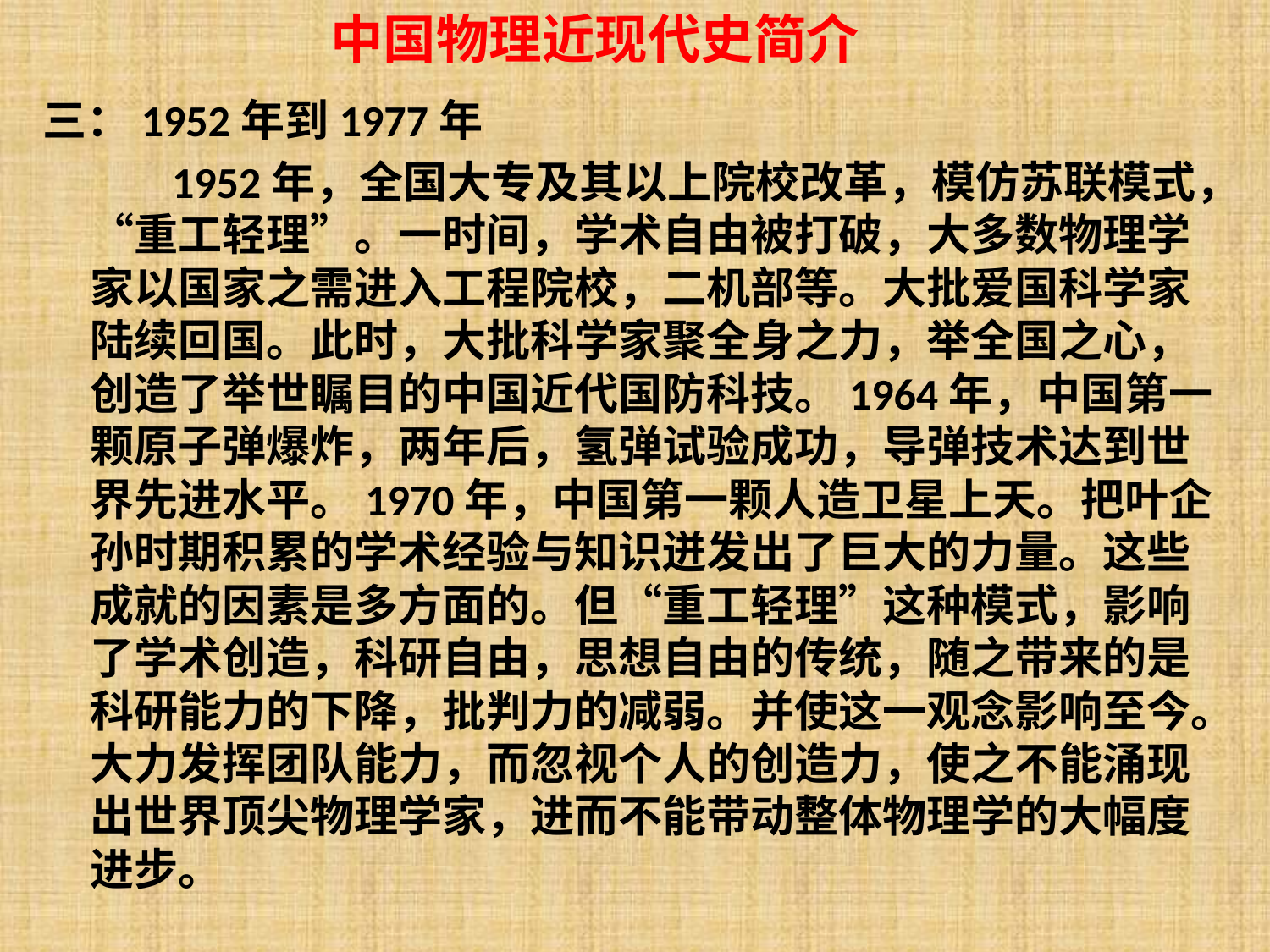

中国物理近现代史简介
三：1952年到1977年
             1952年，全国大专及其以上院校改革，模仿苏联模式，“重工轻理”。一时间，学术自由被打破，大多数物理学家以国家之需进入工程院校，二机部等。大批爱国科学家陆续回国。此时，大批科学家聚全身之力，举全国之心，创造了举世瞩目的中国近代国防科技。1964年，中国第一颗原子弹爆炸，两年后，氢弹试验成功，导弹技术达到世界先进水平。1970年，中国第一颗人造卫星上天。把叶企孙时期积累的学术经验与知识迸发出了巨大的力量。这些成就的因素是多方面的。但“重工轻理”这种模式，影响了学术创造，科研自由，思想自由的传统，随之带来的是科研能力的下降，批判力的减弱。并使这一观念影响至今。大力发挥团队能力，而忽视个人的创造力，使之不能涌现出世界顶尖物理学家，进而不能带动整体物理学的大幅度进步。